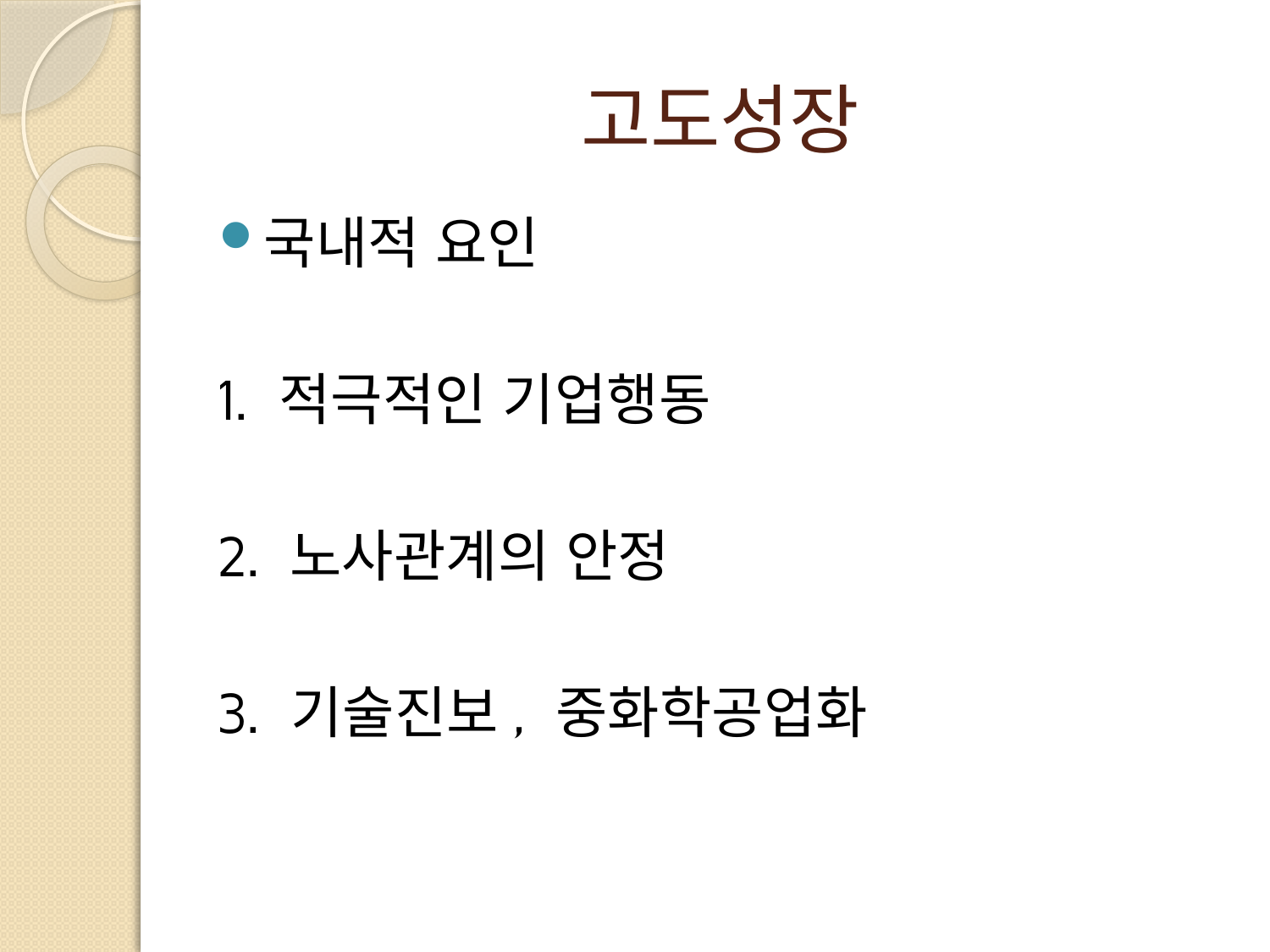

# 고도성장
국내적 요인

1. 적극적인 기업행동

2. 노사관계의 안정

3. 기술진보, 중화학공업화